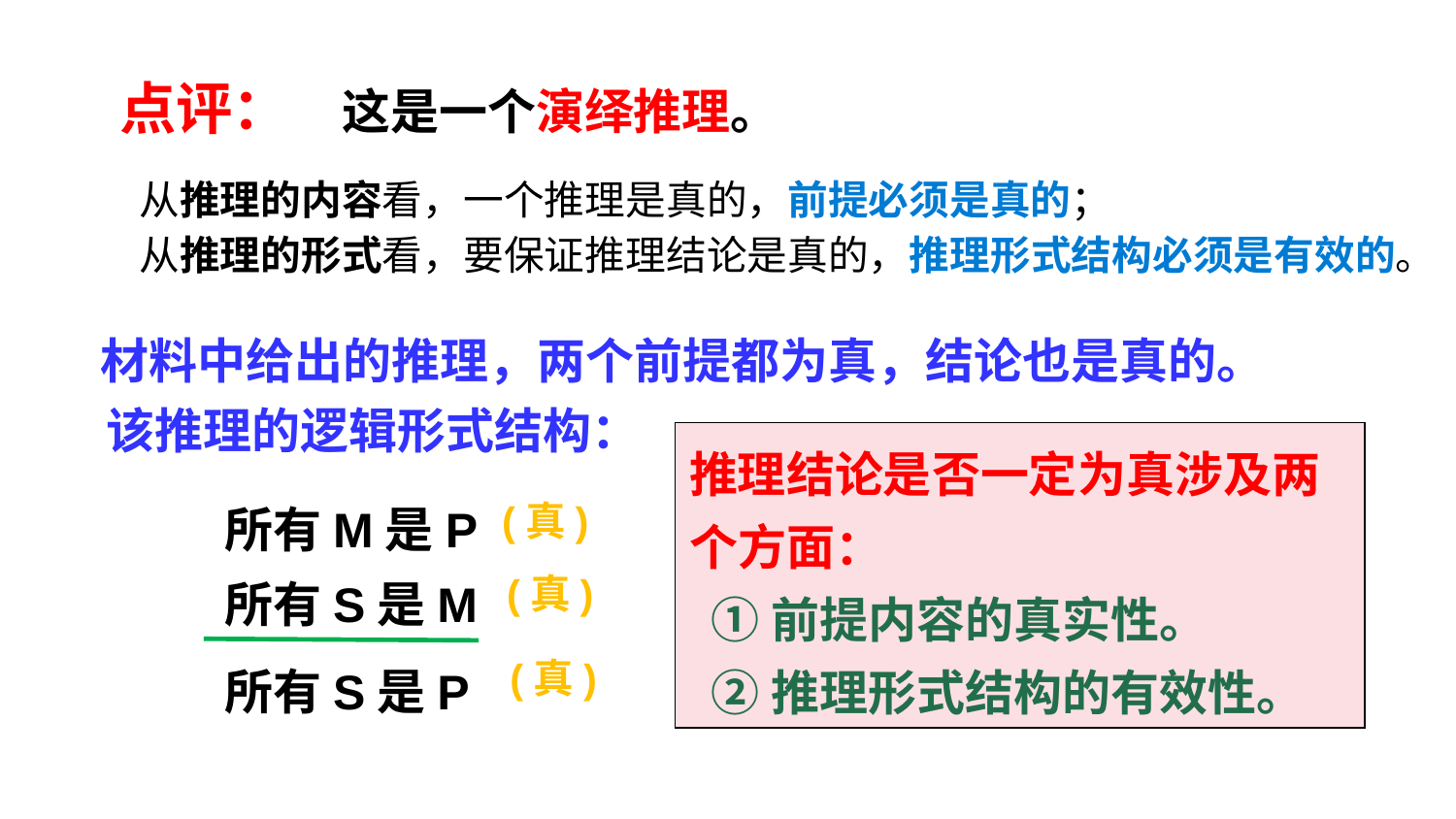

点评：
这是一个演绎推理。
从推理的内容看，一个推理是真的，前提必须是真的；
从推理的形式看，要保证推理结论是真的，推理形式结构必须是有效的。
材料中给出的推理，两个前提都为真，结论也是真的。
该推理的逻辑形式结构：
推理结论是否一定为真涉及两个方面：
  ①前提内容的真实性。
  ②推理形式结构的有效性。
所有M是P
所有S是M
所有S是P
(真)
(真)
(真)